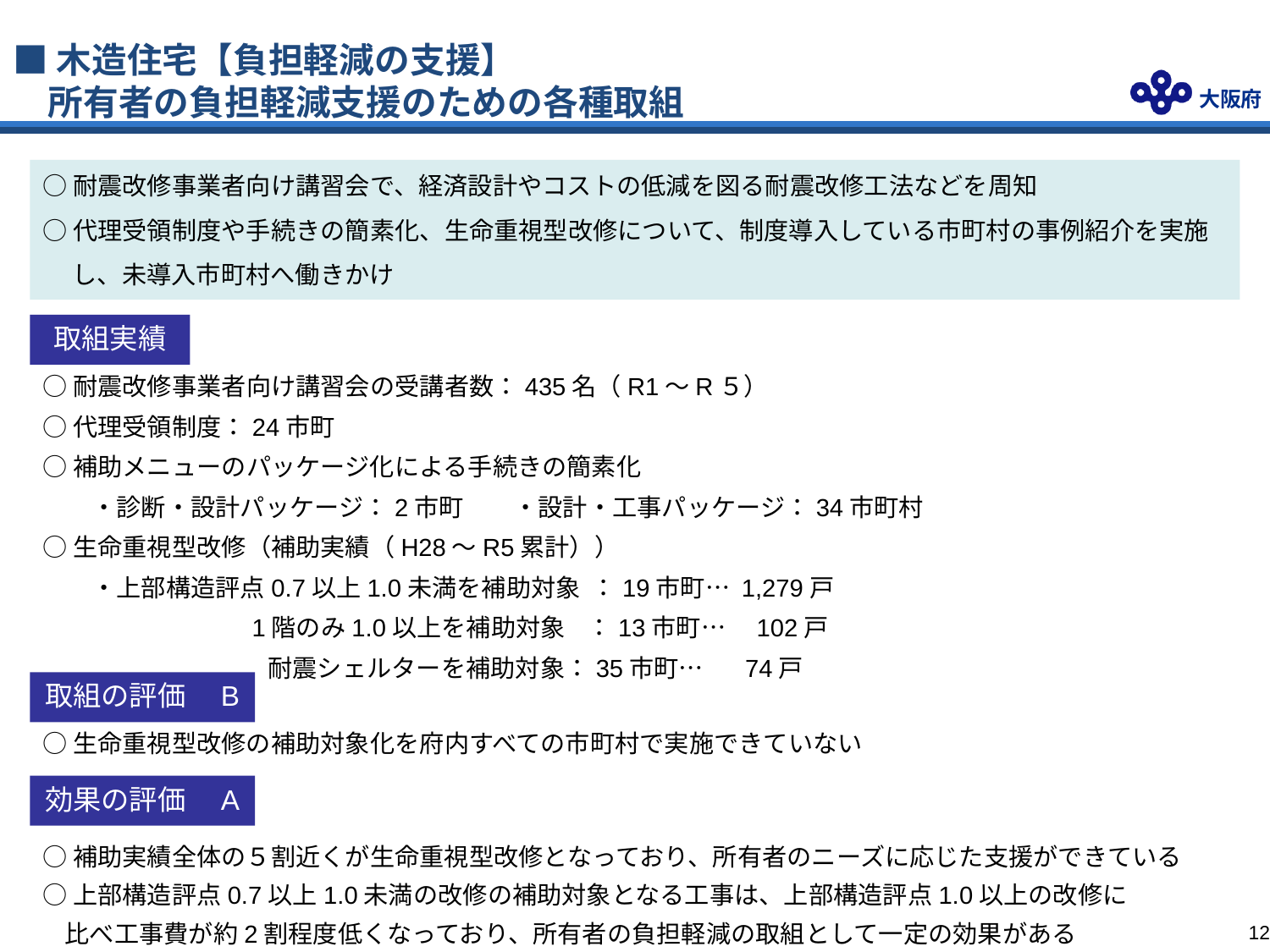

# ■木造住宅【負担軽減の支援】 　所有者の負担軽減支援のための各種取組
○耐震改修事業者向け講習会で、経済設計やコストの低減を図る耐震改修工法などを周知
○代理受領制度や手続きの簡素化、生命重視型改修について、制度導入している市町村の事例紹介を実施し、未導入市町村へ働きかけ
取組実績
○耐震改修事業者向け講習会の受講者数：435名（R1～R５）
○代理受領制度：24市町
○補助メニューのパッケージ化による手続きの簡素化
　　・診断・設計パッケージ：2市町　　・設計・工事パッケージ：34市町村
○生命重視型改修（補助実績（H28～R5累計））
　　・上部構造評点0.7以上1.0未満を補助対象  ：19市町… 1,279戸
　　　　　　 　　1階のみ1.0以上を補助対象    ：13市町…　102戸
　　　　　　　     　耐震シェルターを補助対象：35市町…　  74戸
取組の評価　B
○生命重視型改修の補助対象化を府内すべての市町村で実施できていない
効果の評価　A
○補助実績全体の５割近くが生命重視型改修となっており、所有者のニーズに応じた支援ができている
○上部構造評点0.7以上1.0未満の改修の補助対象となる工事は、上部構造評点1.0以上の改修に
   比べ工事費が約2割程度低くなっており、所有者の負担軽減の取組として一定の効果がある
12